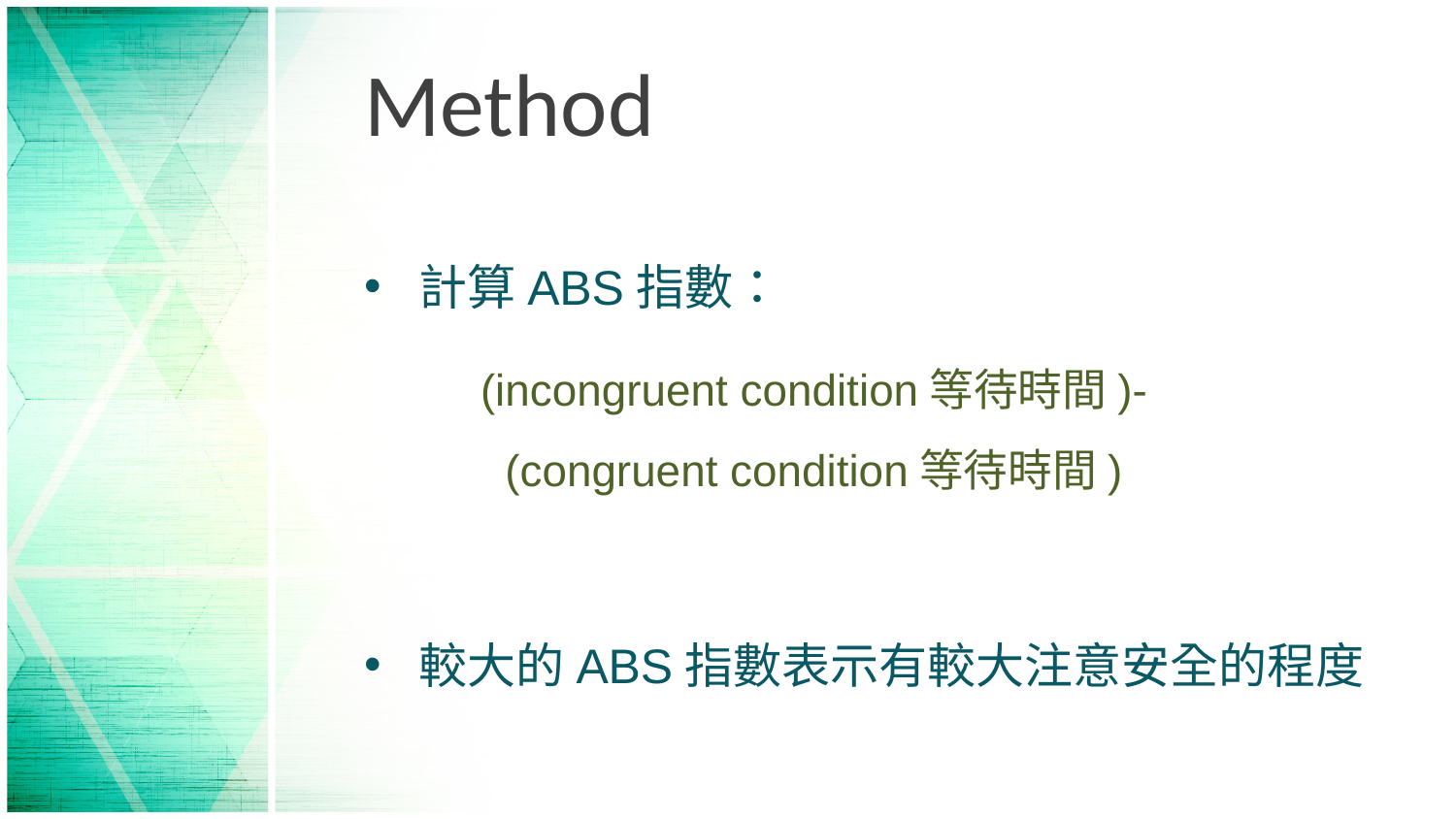

# Method
計算ABS指數：

較大的ABS指數表示有較大注意安全的程度
(incongruent condition等待時間)-
(congruent condition等待時間)